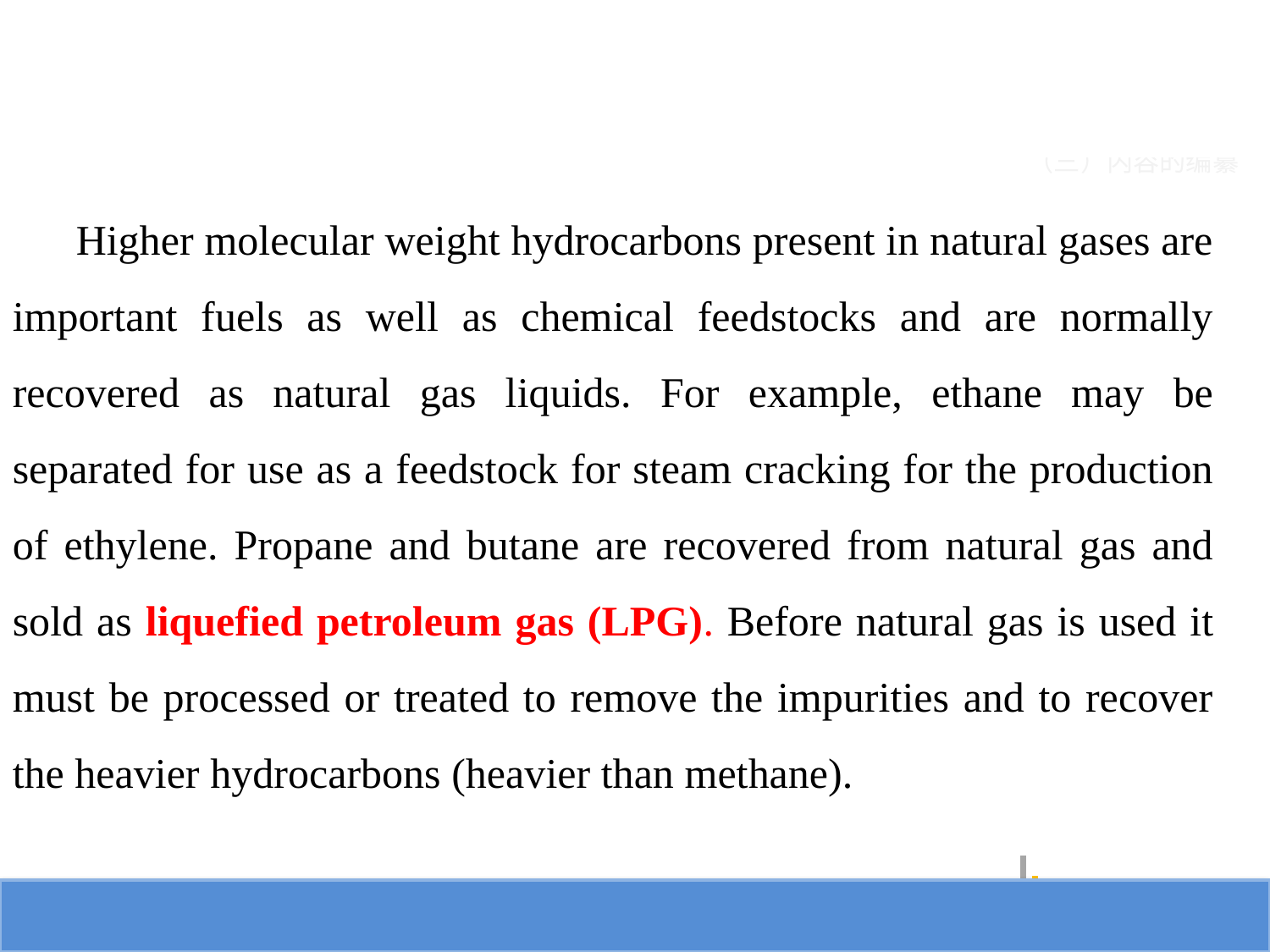

（三）内容的编纂
Higher molecular weight hydrocarbons present in natural gases are important fuels as well as chemical feedstocks and are normally recovered as natural gas liquids. For example, ethane may be separated for use as a feedstock for steam cracking for the production of ethylene. Propane and butane are recovered from natural gas and sold as liquefied petroleum gas (LPG). Before natural gas is used it must be processed or treated to remove the impurities and to recover the heavier hydrocarbons (heavier than methane).